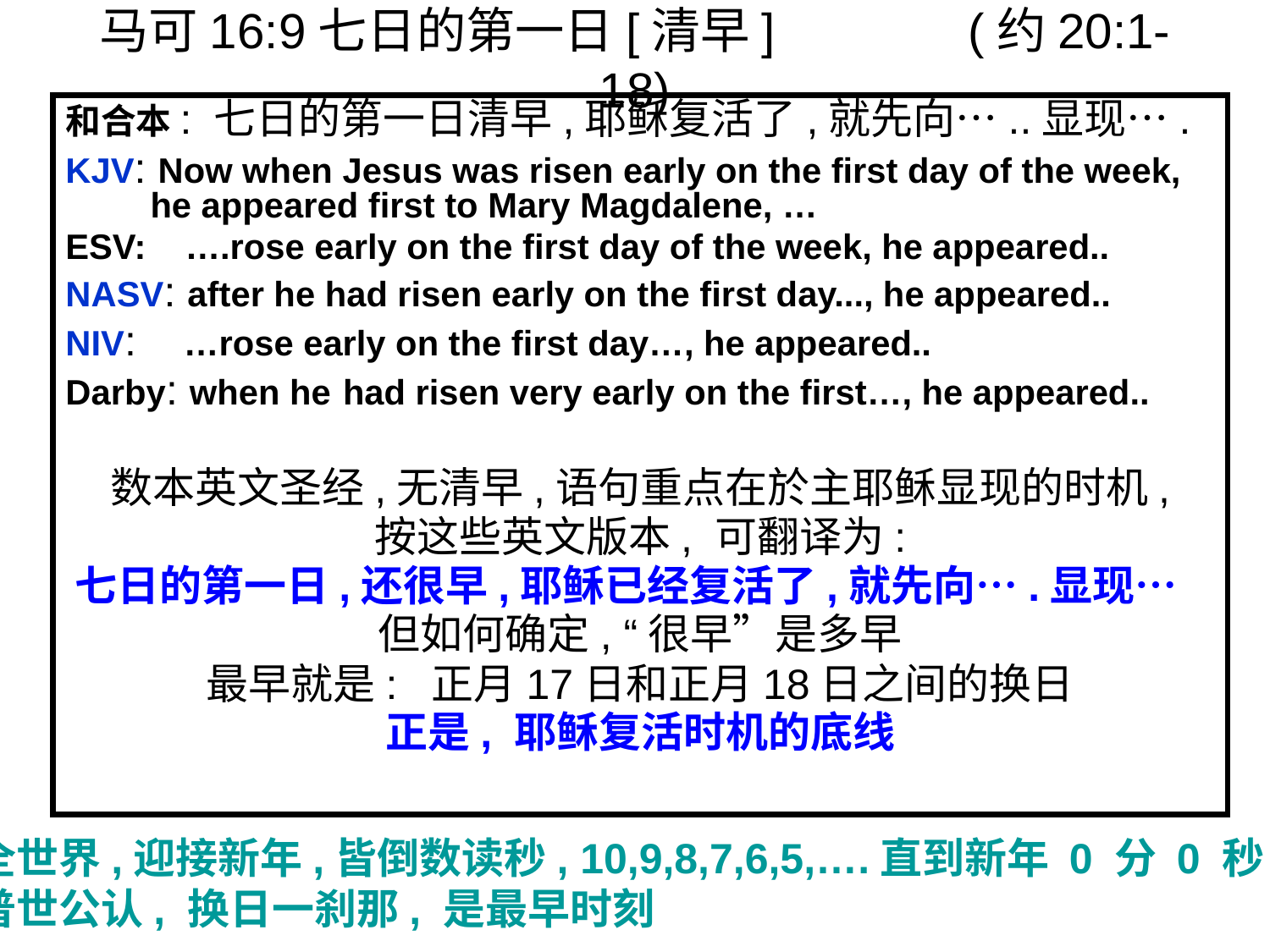

马可16:9七日的第一日[清早]              (约20:1-18)
和合本: 七日的第一日清早,耶稣复活了,就先向…..显现….
KJV: Now when Jesus was risen early on the first day of the week, he appeared first to Mary Magdalene, …
ESV:    ….rose early on the first day of the week, he appeared..
NASV: after he had risen early on the first day..., he appeared..
NIV:    …rose early on the first day…, he appeared..
Darby: when he had risen very early on the first…, he appeared..

数本英文圣经,无清早,语句重点在於主耶稣显现的时机,
按这些英文版本, 可翻译为:
七日的第一日,还很早,耶稣已经复活了,就先向….显现…
但如何确定, “很早”是多早
最早就是:  正月17日和正月18日之间的换日
正是, 耶稣复活时机的底线
全世界,迎接新年,皆倒数读秒, 10,9,8,7,6,5,….直到新年 0 分 0 秒
普世公认, 换日一刹那, 是最早时刻